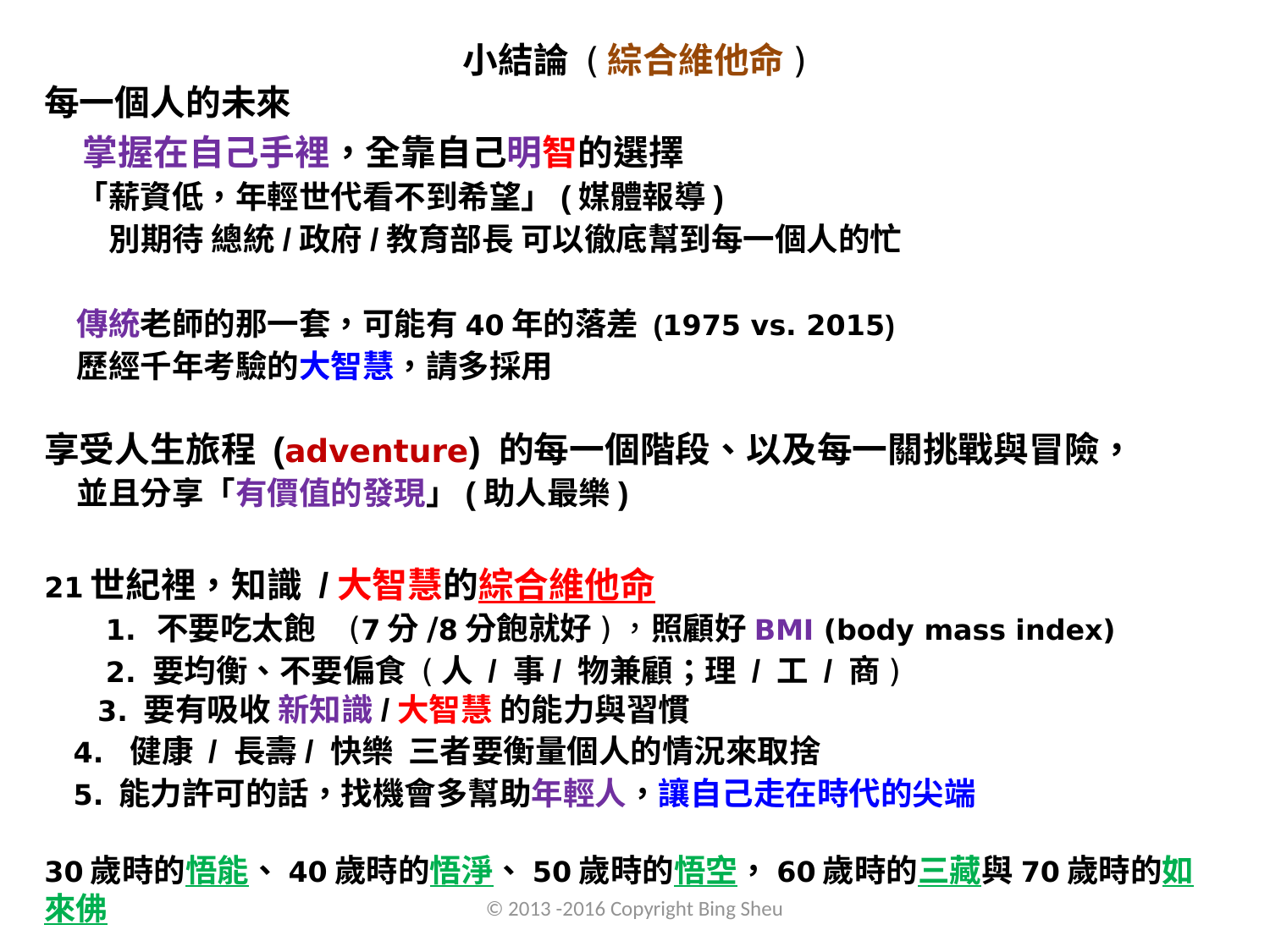

小結論 (綜合維他命)
每一個人的未來
   掌握在自己手裡，全靠自己明智的選擇
   「薪資低，年輕世代看不到希望」(媒體報導)
       別期待 總統/政府/教育部長 可以徹底幫到每一個人的忙

   傳統老師的那一套，可能有40年的落差 (1975 vs. 2015)
   歷經千年考驗的大智慧，請多採用

享受人生旅程 (adventure) 的每一個階段、以及每一關挑戰與冒險，
   並且分享「有價值的發現」(助人最樂)

21世紀裡，知識 /大智慧的綜合維他命
     1. 不要吃太飽  (7分/8分飽就好)，照顧好BMI (body mass index)
     2. 要均衡、不要偏食 (人 / 事/ 物兼顧；理 / 工 / 商)
      3. 要有吸收 新知識/大智慧 的能力與習慣
   4.  健康 / 長壽/ 快樂  三者要衡量個人的情況來取捨
   5. 能力許可的話，找機會多幫助年輕人，讓自己走在時代的尖端

30歲時的悟能、40歲時的悟淨、50歲時的悟空，60歲時的三藏與70歲時的如來佛
© 2013 -2016 Copyright Bing Sheu